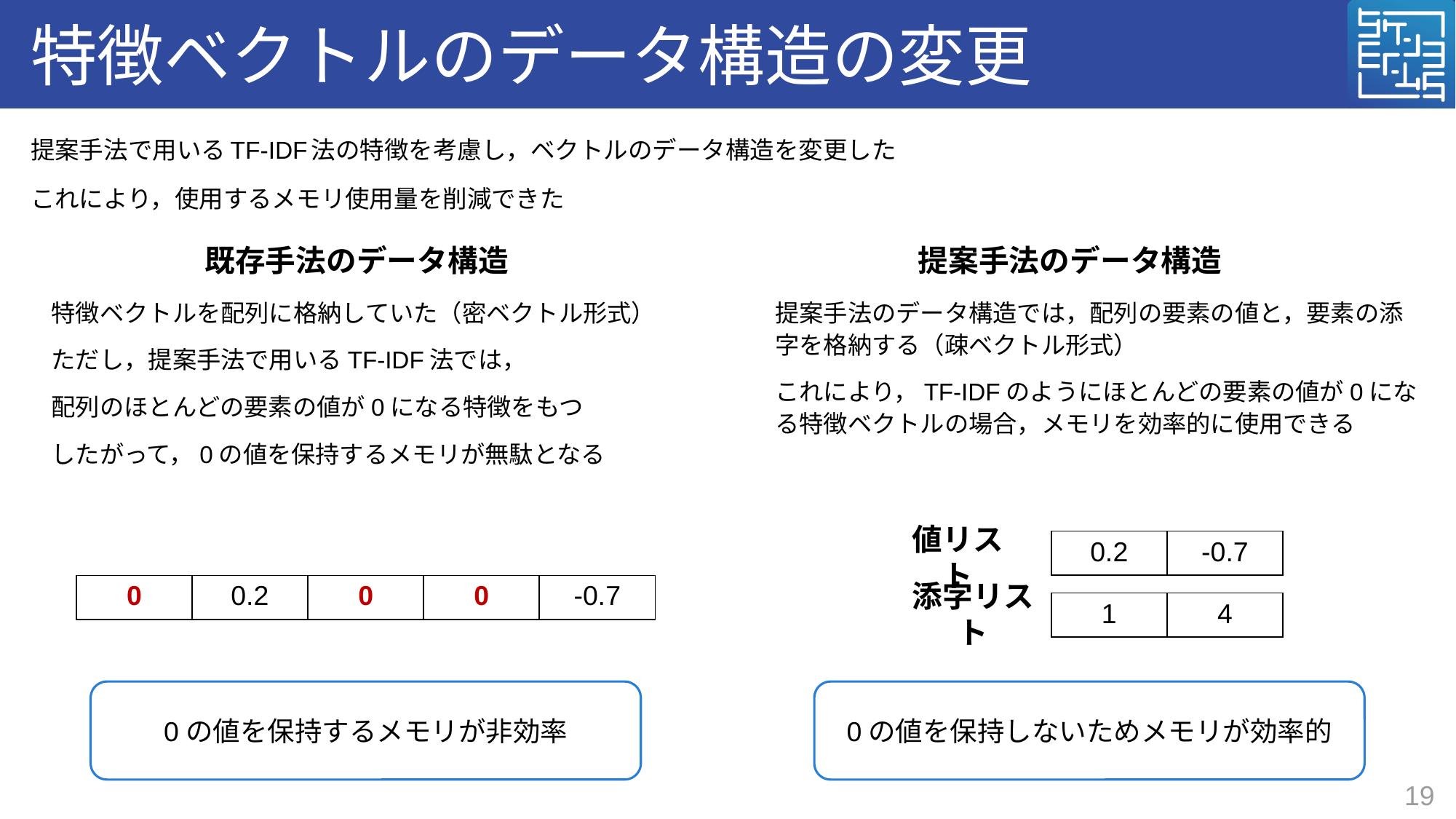

# 特徴ベクトルのデータ構造の変更
提案手法で用いるTF-IDF法の特徴を考慮し，ベクトルのデータ構造を変更した
これにより，使用するメモリ使用量を削減できた
既存手法のデータ構造
提案手法のデータ構造
特徴ベクトルを配列に格納していた（密ベクトル形式）
ただし，提案手法で用いるTF-IDF法では，
配列のほとんどの要素の値が0になる特徴をもつ
したがって，0の値を保持するメモリが無駄となる
提案手法のデータ構造では，配列の要素の値と，要素の添字を格納する（疎ベクトル形式）
これにより，TF-IDFのようにほとんどの要素の値が0になる特徴ベクトルの場合，メモリを効率的に使用できる

| 0.2 | -0.7 |
| --- | --- |
値リスト
| 0 | 0.2 | 0 | 0 | -0.7 |
| --- | --- | --- | --- | --- |
添字リスト
| 1 | 4 |
| --- | --- |
0の値を保持するメモリが非効率
0の値を保持しないためメモリが効率的
19